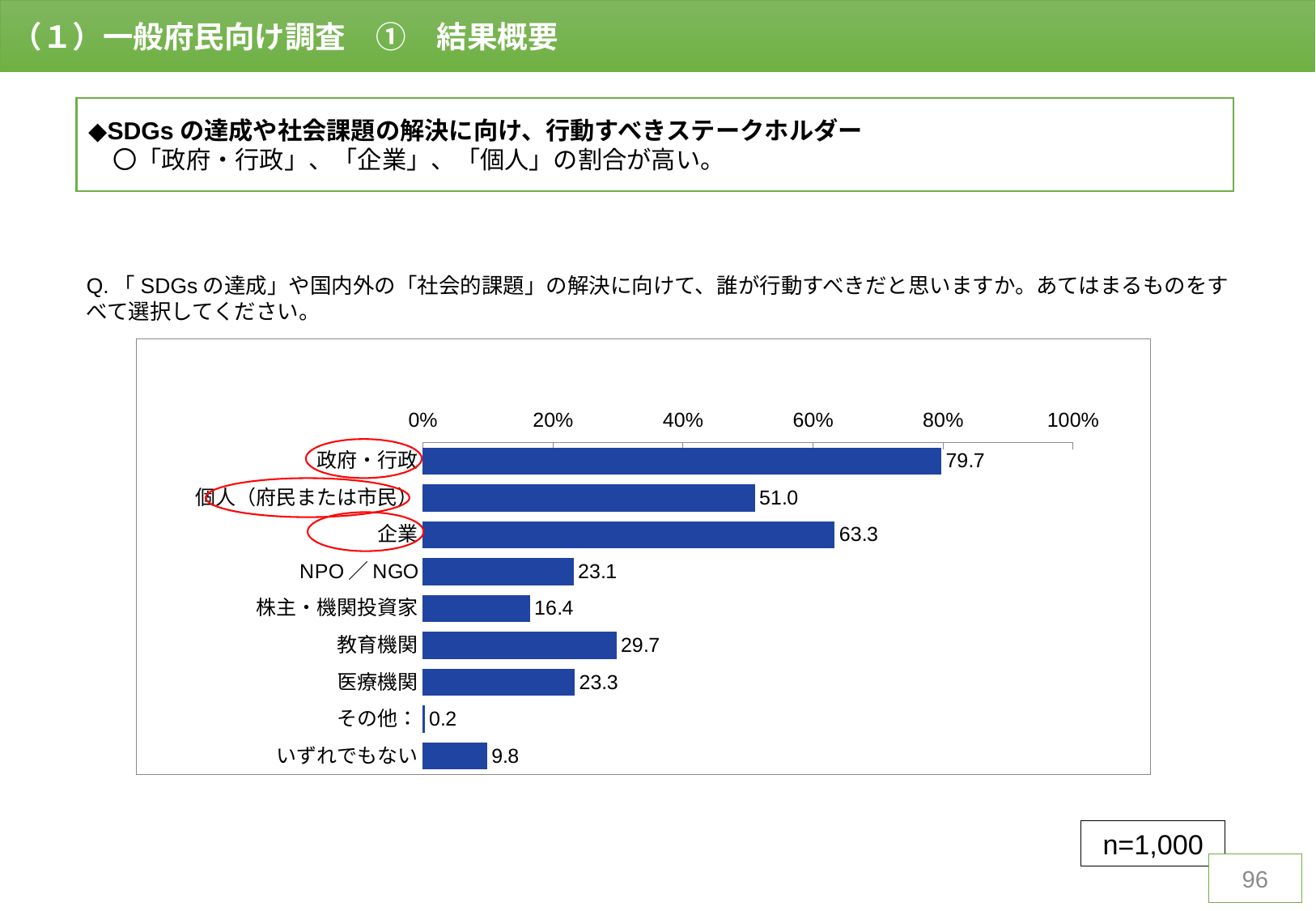

（１）一般府民向け調査　①　結果概要
◆SDGsの達成や社会課題の解決に向け、行動すべきステークホルダー
　〇「政府・行政」、「企業」、「個人」の割合が高い。
Q.「SDGsの達成」や国内外の「社会的課題」の解決に向けて、誰が行動すべきだと思いますか。あてはまるものをすべて選択してください。

### Chart

| Category |  |
|---|---|
| 政府・行政 | 79.7 |
| 個人（府民または市民） | 51.0 |
| 企業 | 63.3 |
| NPO／NGO | 23.1 |
| 株主・機関投資家 | 16.4 |
| 教育機関 | 29.7 |
| 医療機関 | 23.3 |
| その他： | 0.2 |
| いずれでもない | 9.8 |

n=1,000
96